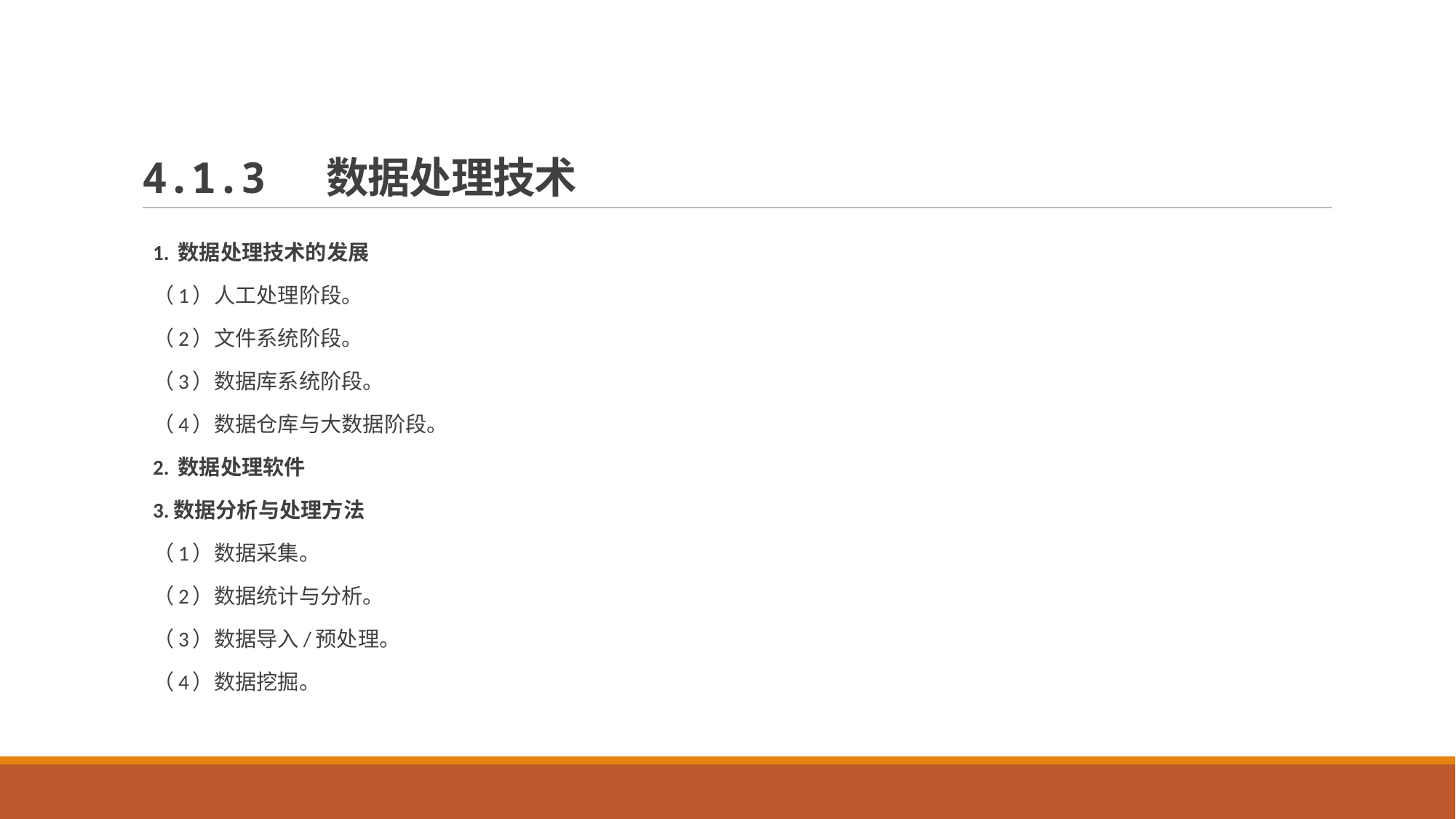

# 4.1.3  数据处理技术
1. 数据处理技术的发展
（1）人工处理阶段。
（2）文件系统阶段。
（3）数据库系统阶段。
（4）数据仓库与大数据阶段。
2. 数据处理软件
3.数据分析与处理方法
（1）数据采集。
（2）数据统计与分析。
（3）数据导入/预处理。
（4）数据挖掘。